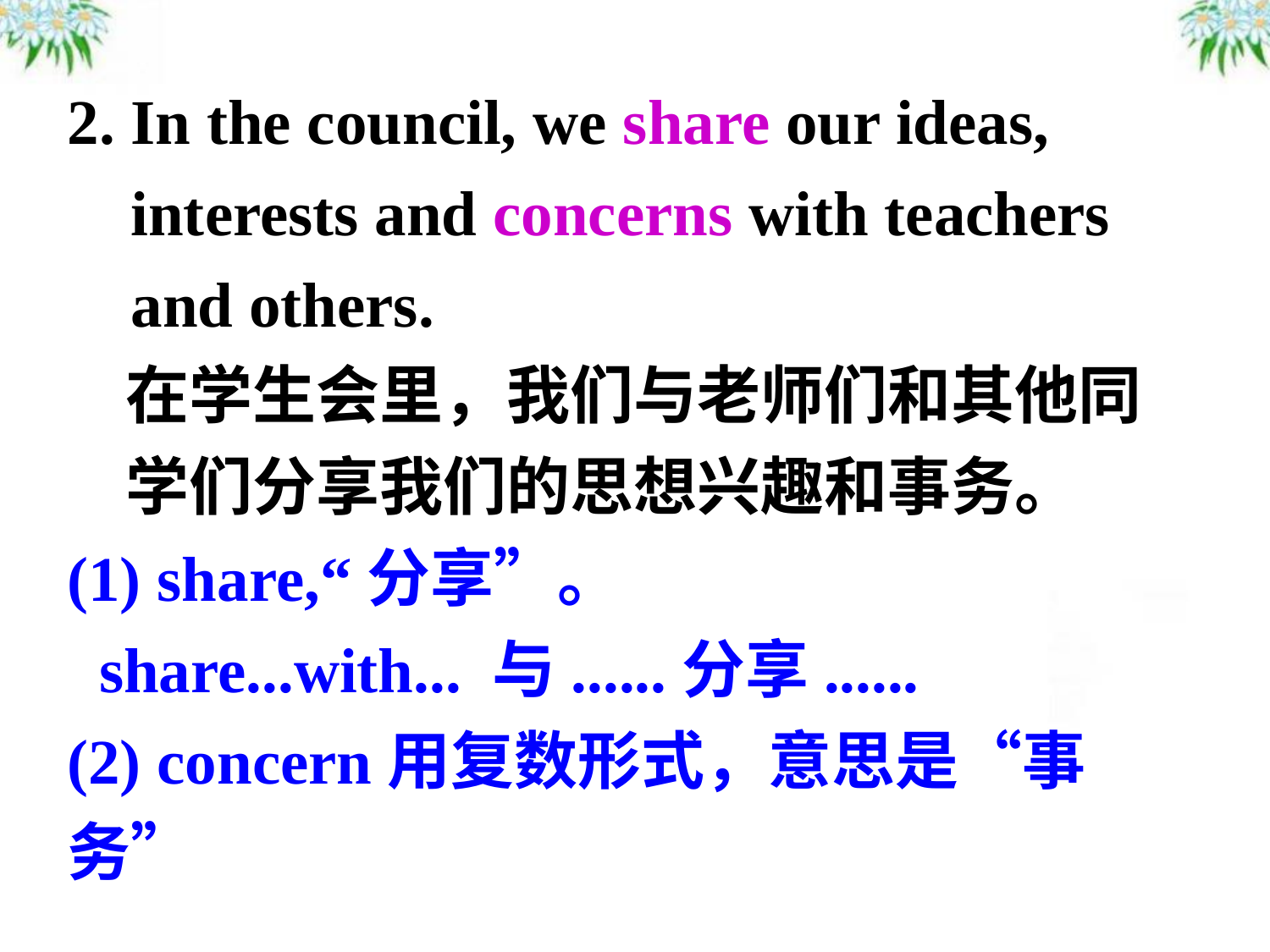

2. In the council, we share our ideas,
    interests and concerns with teachers
    and others.
   在学生会里，我们与老师们和其他同
   学们分享我们的思想兴趣和事务。
(1) share,“分享”。
  share...with... 与......分享......
(2) concern用复数形式，意思是“事务”